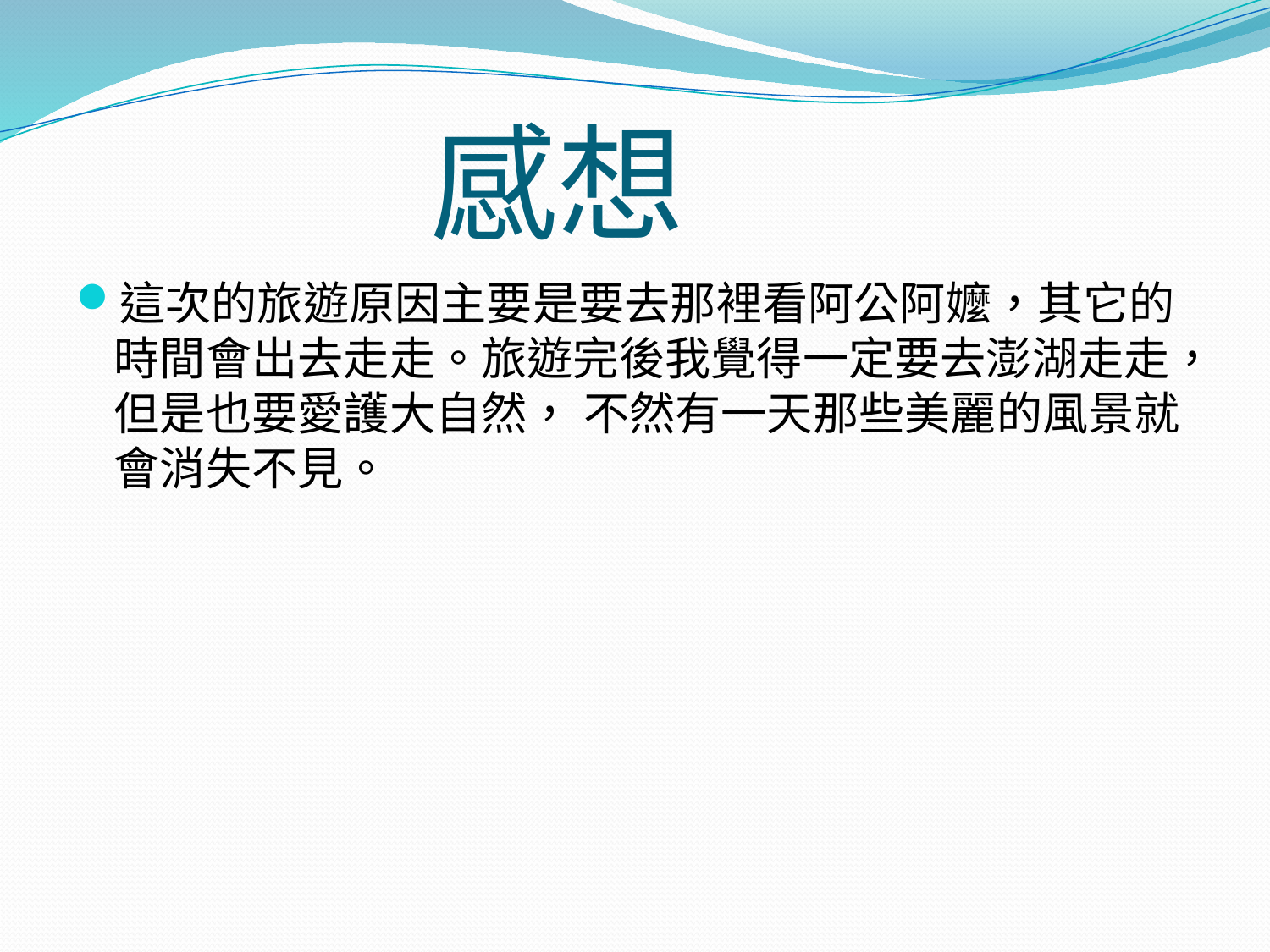

# 感想
這次的旅遊原因主要是要去那裡看阿公阿嬤，其它的時間會出去走走。旅遊完後我覺得一定要去澎湖走走，但是也要愛護大自然， 不然有一天那些美麗的風景就會消失不見。